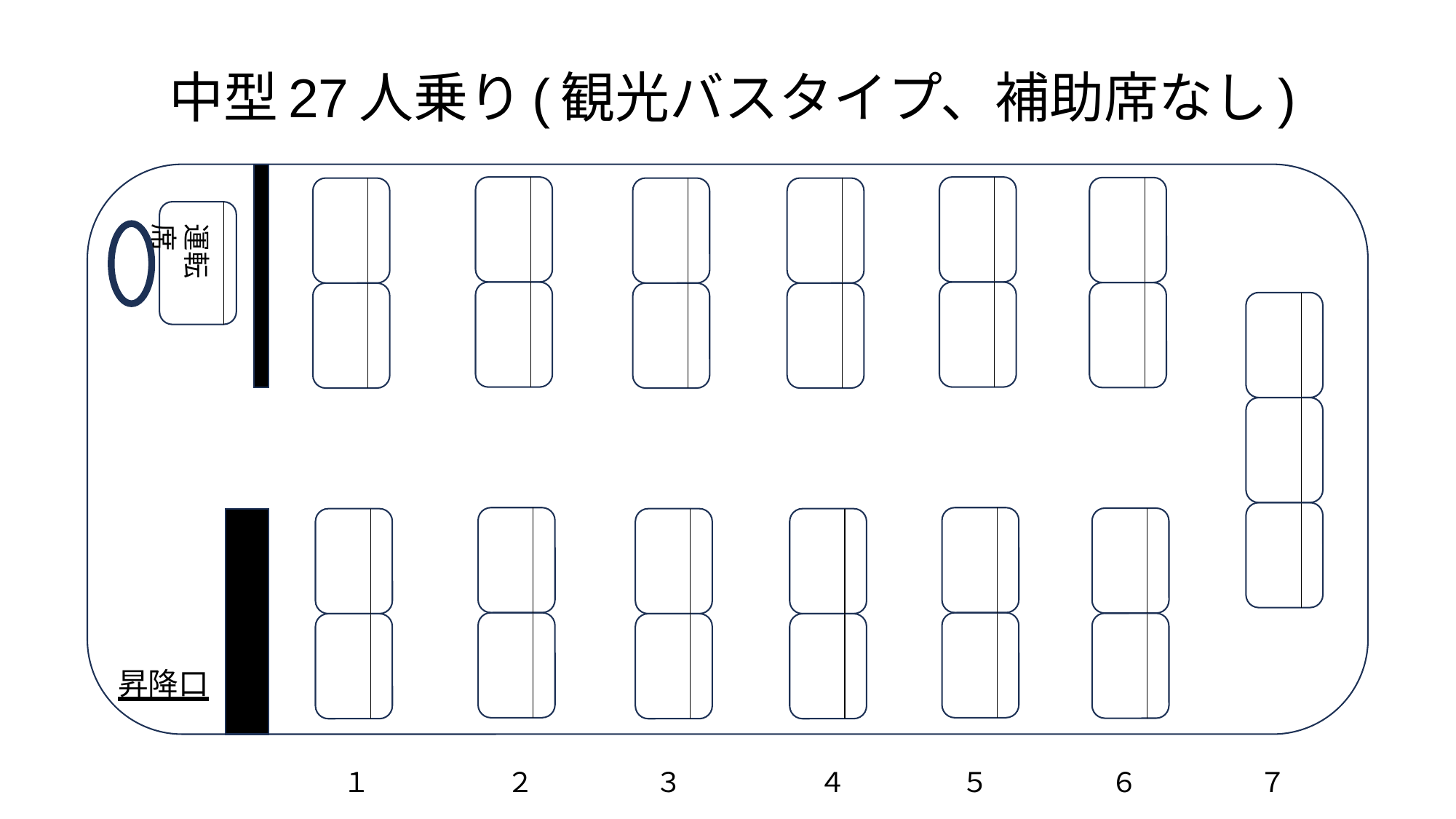

# 中型27人乗り(観光バスタイプ、補助席なし)

運転席

昇降口
１　　　　　２　　　　  ３　　　　　４　　　　 ５　　　　  ６　　　　  ７